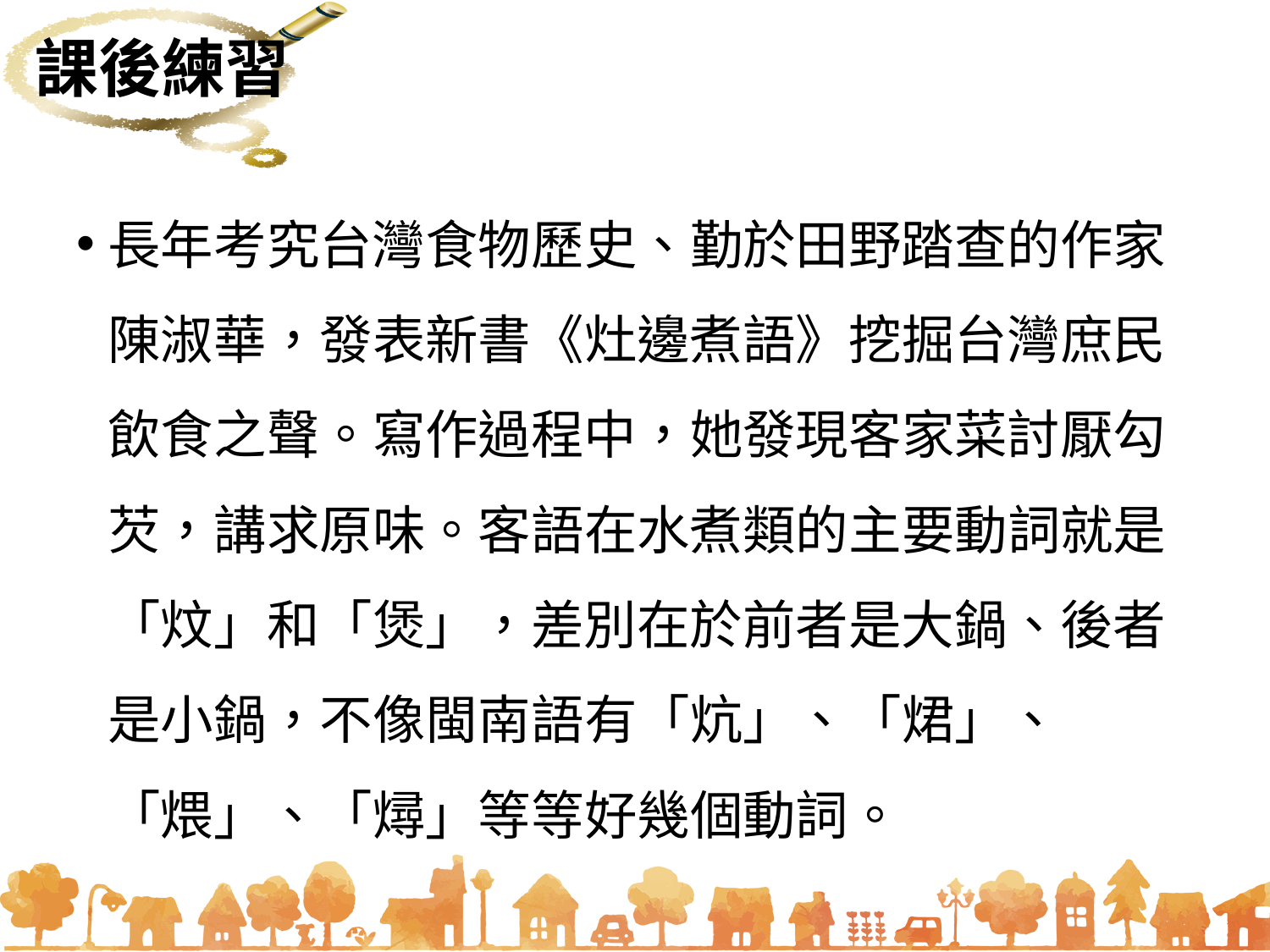

課後練習
長年考究台灣食物歷史、勤於田野踏查的作家陳淑華，發表新書《灶邊煮語》挖掘台灣庶民飲食之聲。寫作過程中，她發現客家菜討厭勾芡，講求原味。客語在水煮類的主要動詞就是「炆」和「煲」，差別在於前者是大鍋、後者是小鍋，不像閩南語有「炕」、「𤉙」、「煨」、「燖」等等好幾個動詞。